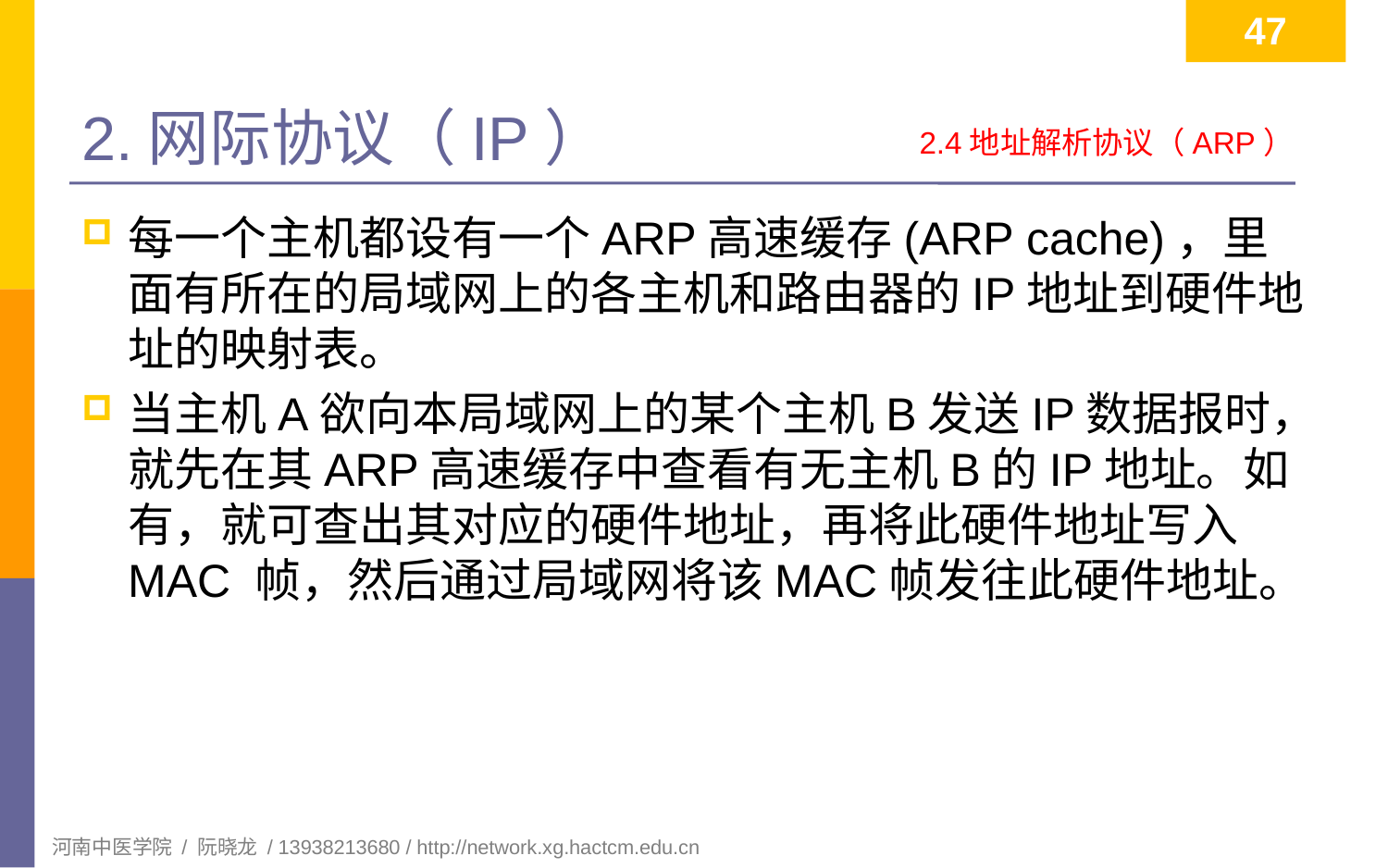

47
# 2.网际协议（IP）
2.4地址解析协议（ARP）
每一个主机都设有一个ARP高速缓存(ARP cache)，里面有所在的局域网上的各主机和路由器的IP地址到硬件地址的映射表。
当主机A欲向本局域网上的某个主机B发送IP数据报时，就先在其ARP高速缓存中查看有无主机B的IP地址。如有，就可查出其对应的硬件地址，再将此硬件地址写入MAC 帧，然后通过局域网将该MAC帧发往此硬件地址。